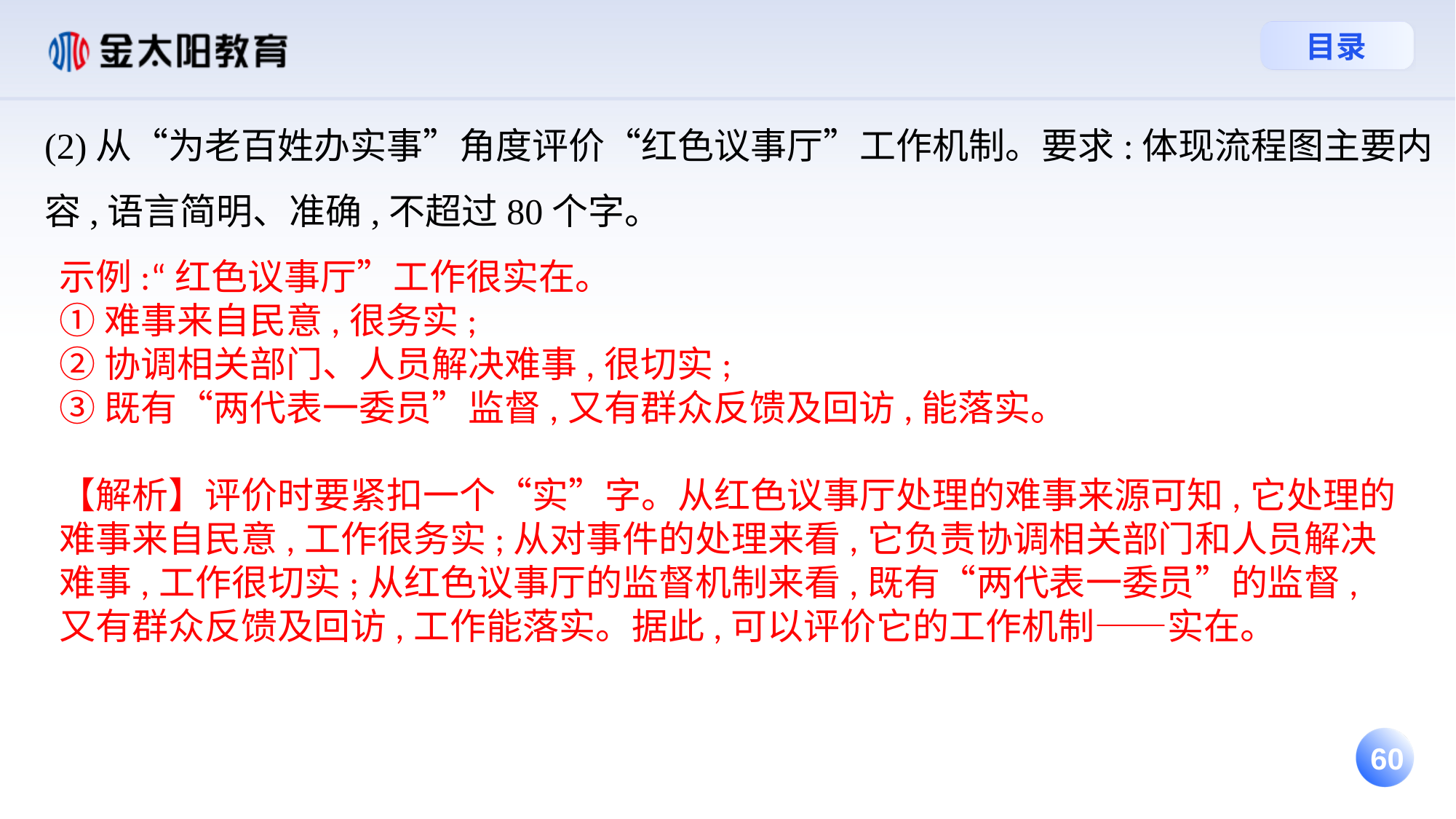

(2)从“为老百姓办实事”角度评价“红色议事厅”工作机制。要求:体现流程图主要内容,语言简明、准确,不超过80个字。

示例:“红色议事厅”工作很实在。
①难事来自民意,很务实;
②协调相关部门、人员解决难事,很切实;
③既有“两代表一委员”监督,又有群众反馈及回访,能落实。

【解析】评价时要紧扣一个“实”字。从红色议事厅处理的难事来源可知,它处理的难事来自民意,工作很务实;从对事件的处理来看,它负责协调相关部门和人员解决难事,工作很切实;从红色议事厅的监督机制来看,既有“两代表一委员”的监督,又有群众反馈及回访,工作能落实。据此,可以评价它的工作机制——实在。